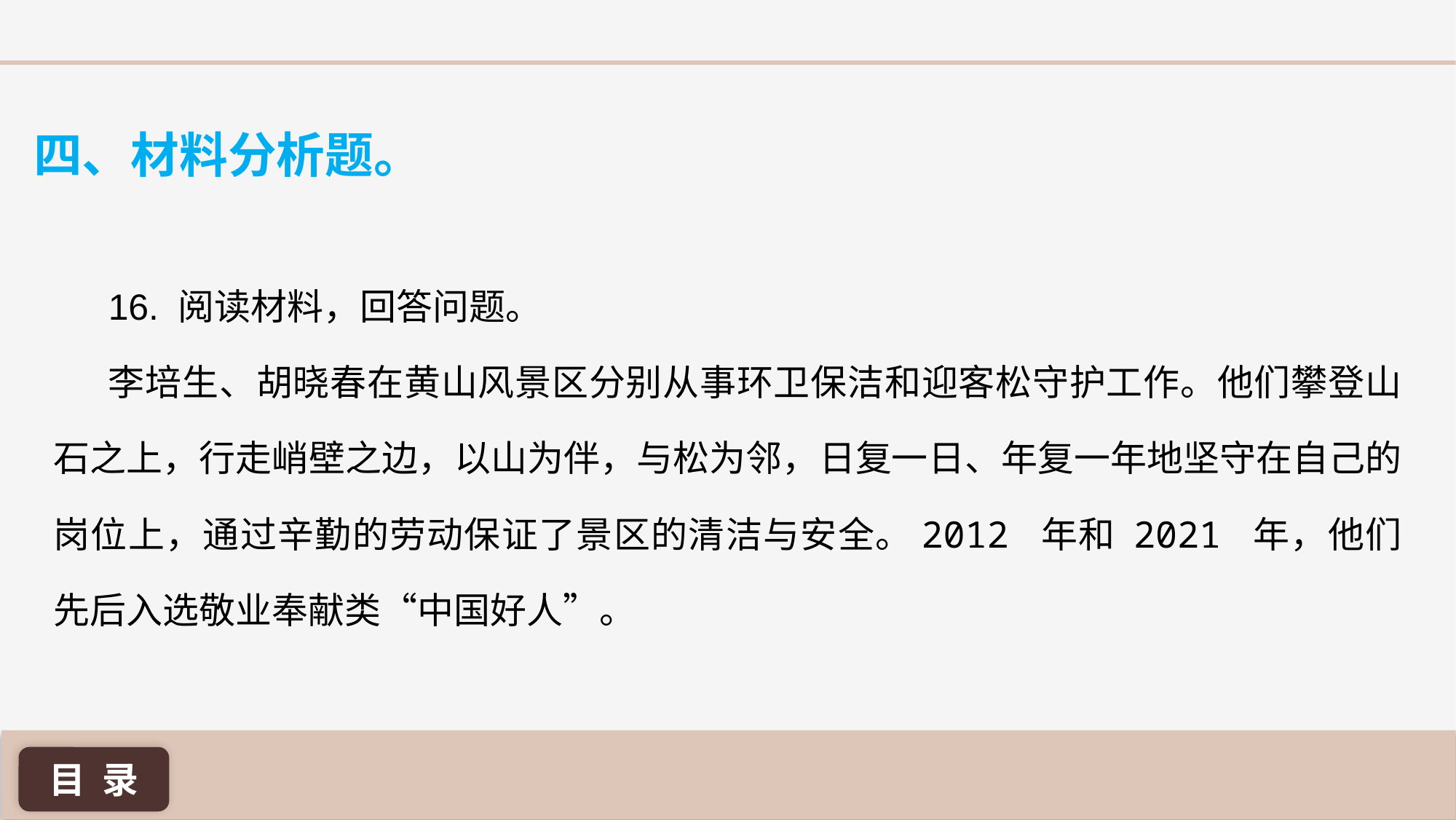

四、材料分析题。
16. 阅读材料，回答问题。
李培生、胡晓春在黄山风景区分别从事环卫保洁和迎客松守护工作。他们攀登山石之上，行走峭壁之边，以山为伴，与松为邻，日复一日、年复一年地坚守在自己的岗位上，通过辛勤的劳动保证了景区的清洁与安全。2012 年和 2021 年，他们先后入选敬业奉献类“中国好人”。